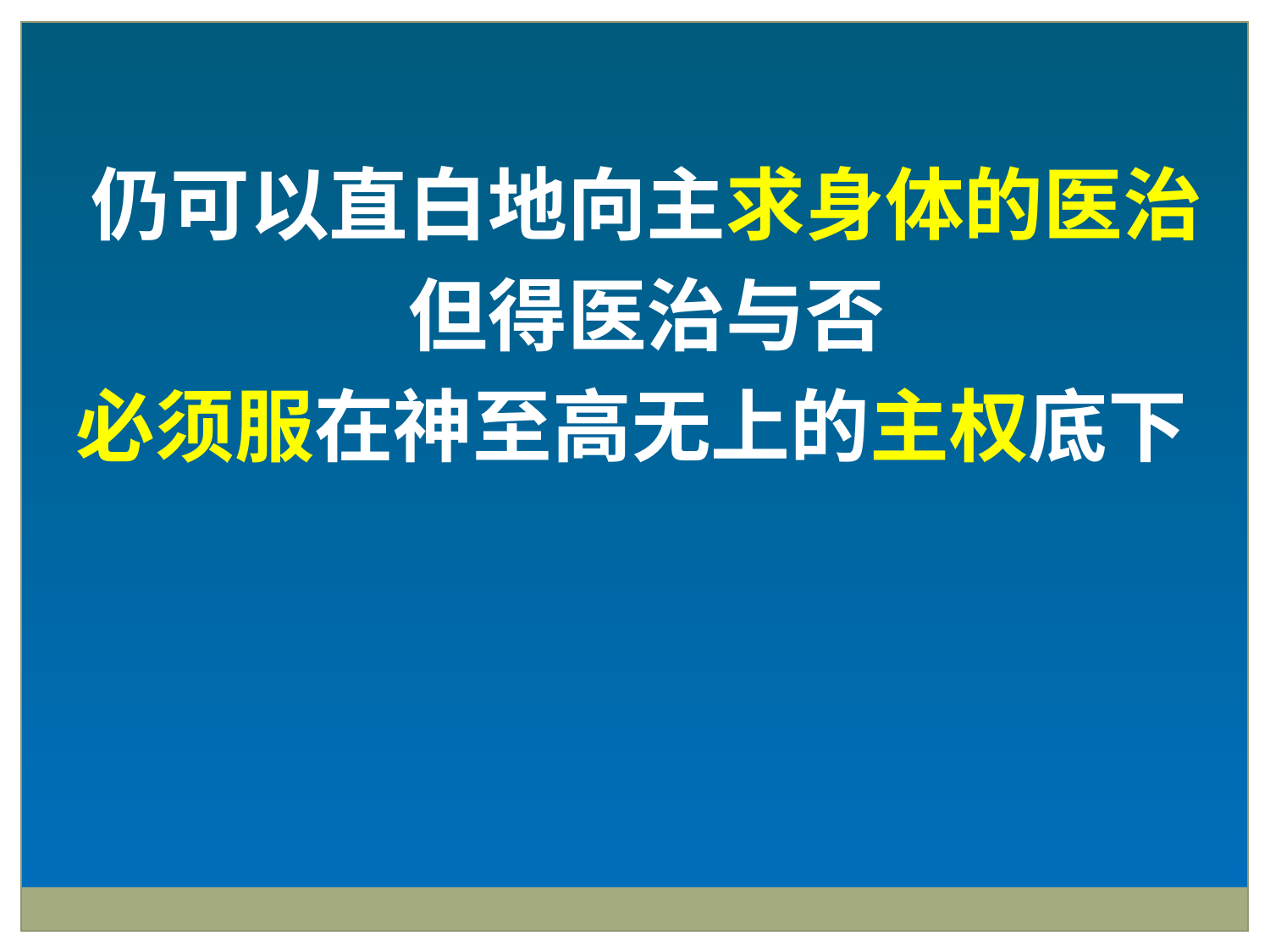

仍可以直白地向主求身体的医治
但得医治与否
必须服在神至高无上的主权底下